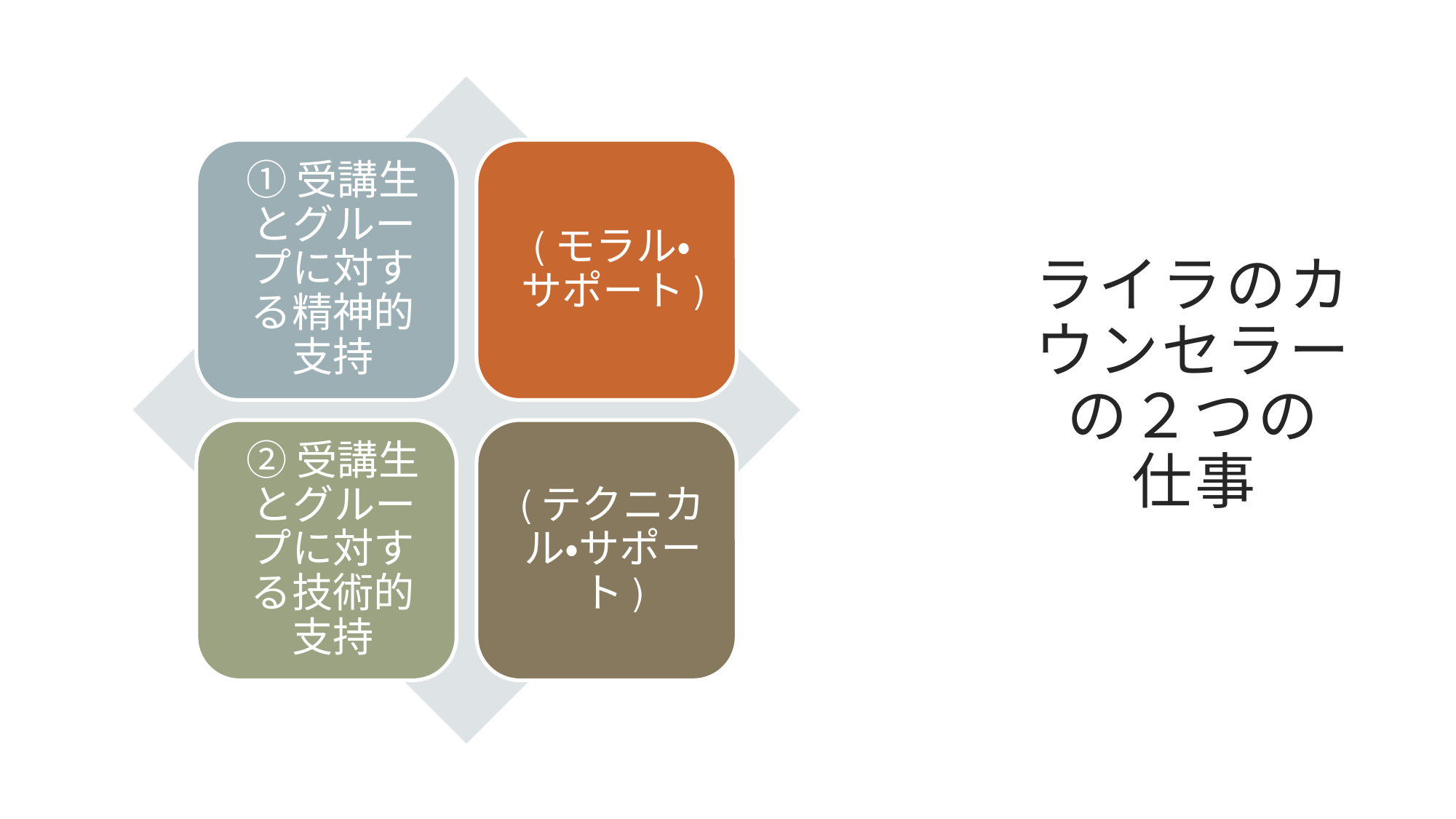

①受講生とグループに対する精神的支持
(モラル・サポート)
②受講生とグループに対する技術的支持
(テクニカル・サポート)
# ライラのカウンセラーの２つの 仕事